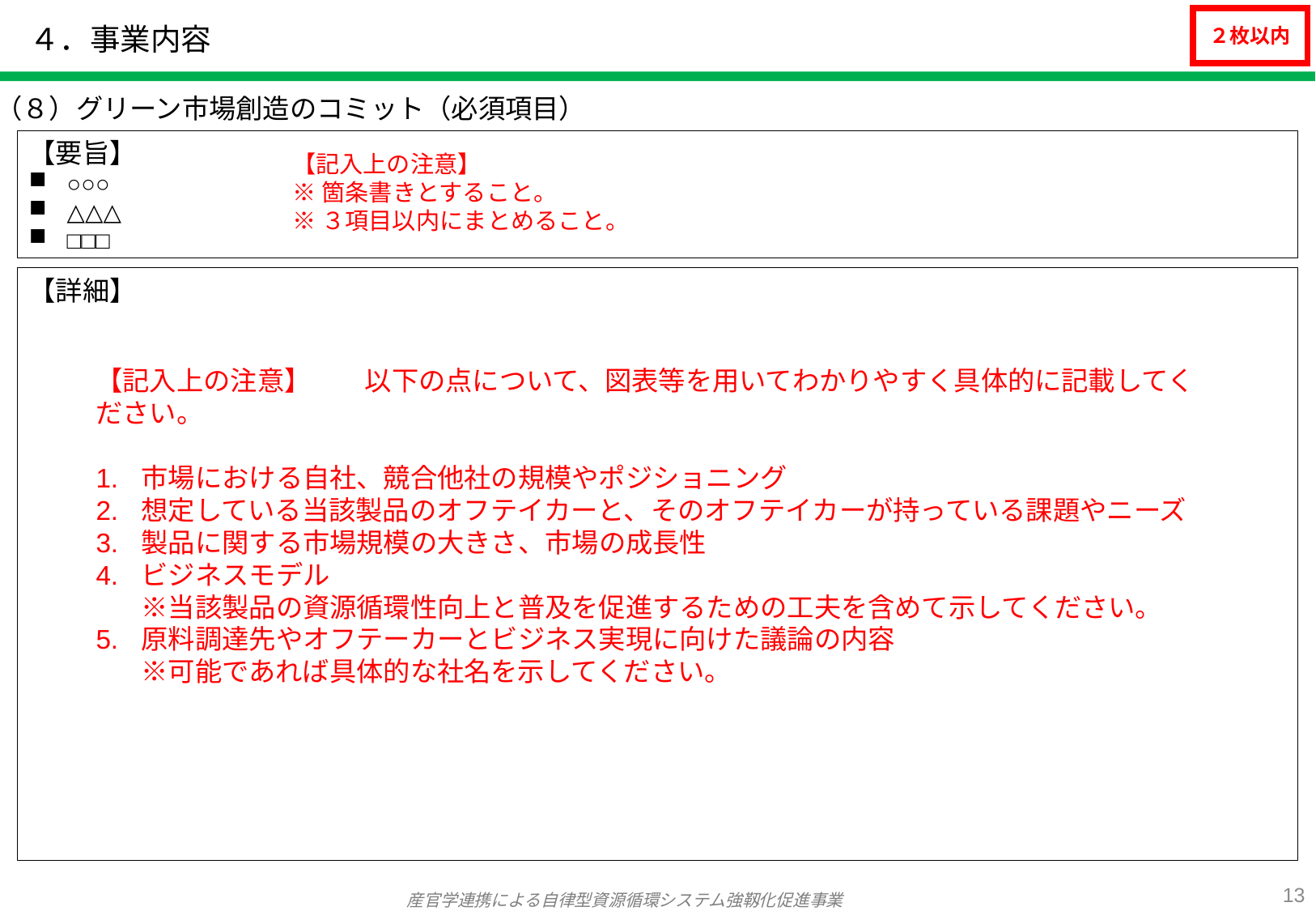

# ４．事業内容
２枚以内
（８）グリーン市場創造のコミット（必須項目）
【要旨】
○○○
△△△
□□□
【記入上の注意】
※箇条書きとすること。
※３項目以内にまとめること。
【詳細】
【記入上の注意】　　以下の点について、図表等を用いてわかりやすく具体的に記載してください。

市場における自社、競合他社の規模やポジショニング
想定している当該製品のオフテイカーと、そのオフテイカーが持っている課題やニーズ
製品に関する市場規模の大きさ、市場の成長性
ビジネスモデル
※当該製品の資源循環性向上と普及を促進するための工夫を含めて示してください。
原料調達先やオフテーカーとビジネス実現に向けた議論の内容
※可能であれば具体的な社名を示してください。

13